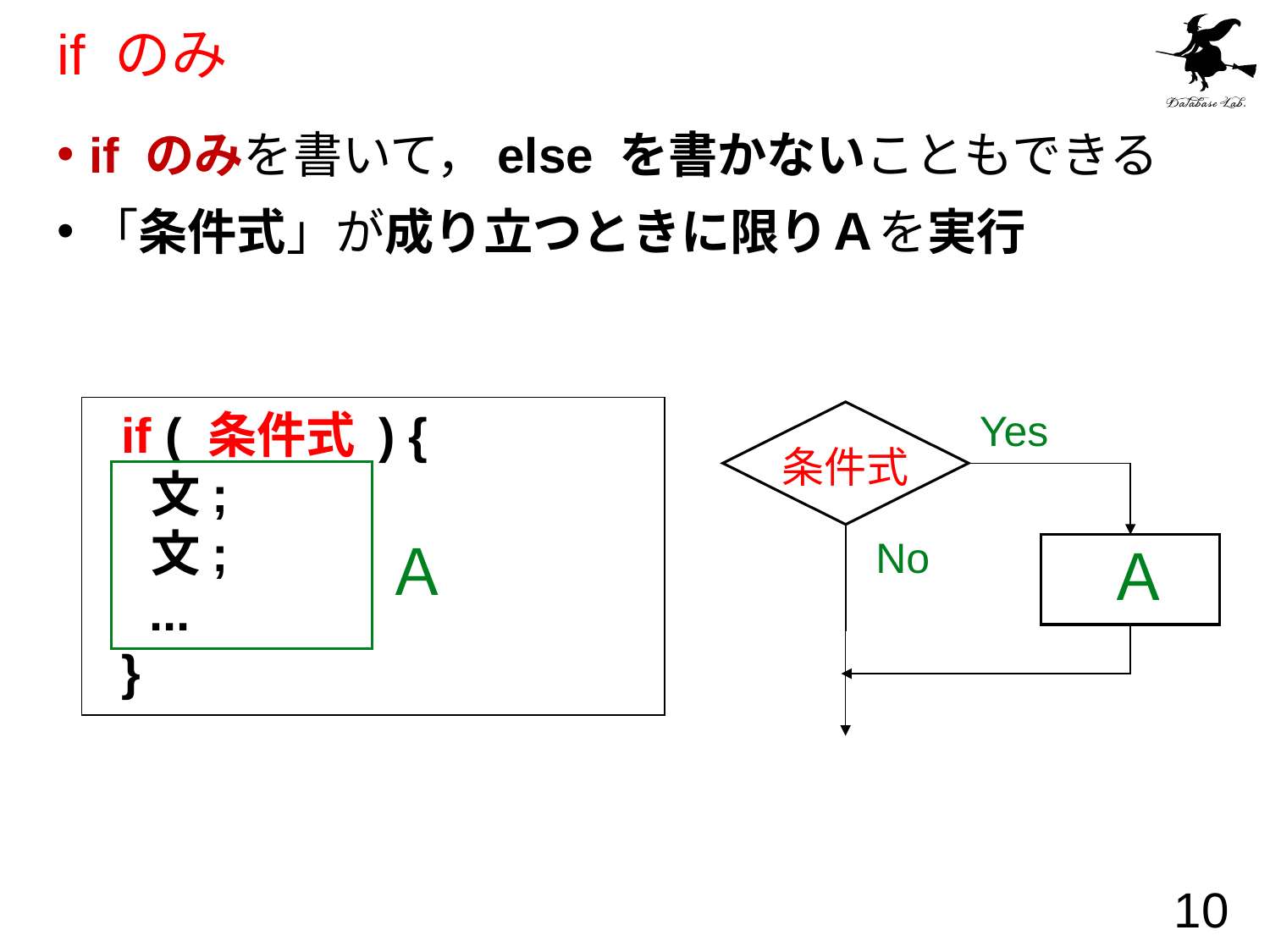

# if のみ
if のみを書いて，else を書かないこともできる
「条件式」が成り立つときに限りＡを実行
  if ( 条件式 ) {
    文;
    文;
    ...
  }

Yes

条件式

No
Ａ
Ａ

10